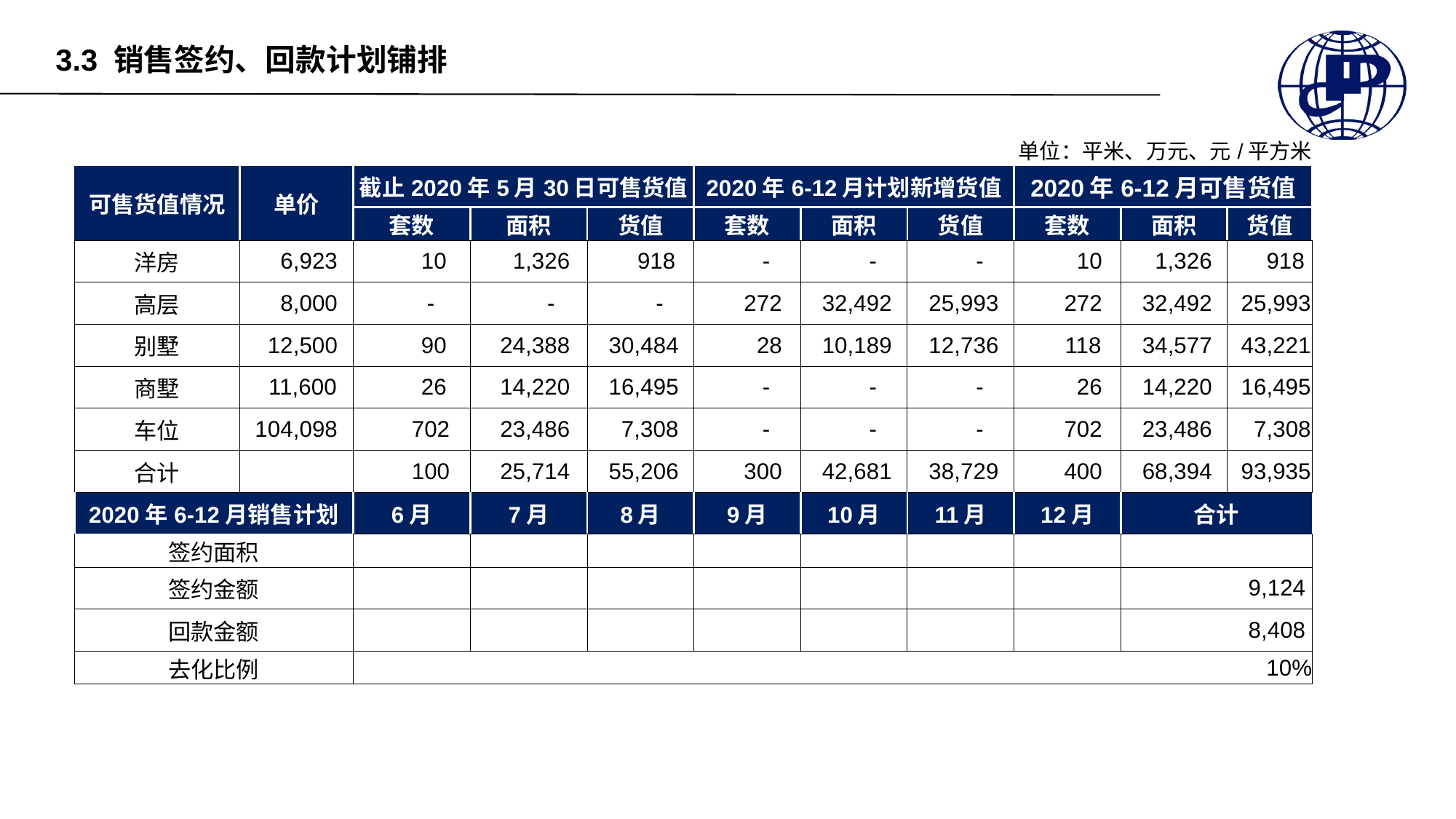

3.3 销售签约、回款计划铺排
|  |  |  |  |  |  |  |  | 单位：平米、万元、元/平方米 |  |  |
| --- | --- | --- | --- | --- | --- | --- | --- | --- | --- | --- |
| 可售货值情况 | 单价 | 截止2020年5月30日可售货值 |  |  | 2020年6-12月计划新增货值 |  |  | 2020年6-12月可售货值 |  |  |
|  |  | 套数 | 面积 | 货值 | 套数 | 面积 | 货值 | 套数 | 面积 | 货值 |
| 洋房 | 6,923 | 10 | 1,326 | 918 | - | - | - | 10 | 1,326 | 918 |
| 高层 | 8,000 | - | - | - | 272 | 32,492 | 25,993 | 272 | 32,492 | 25,993 |
| 别墅 | 12,500 | 90 | 24,388 | 30,484 | 28 | 10,189 | 12,736 | 118 | 34,577 | 43,221 |
| 商墅 | 11,600 | 26 | 14,220 | 16,495 | - | - | - | 26 | 14,220 | 16,495 |
| 车位 | 104,098 | 702 | 23,486 | 7,308 | - | - | - | 702 | 23,486 | 7,308 |
| 合计 |  | 100 | 25,714 | 55,206 | 300 | 42,681 | 38,729 | 400 | 68,394 | 93,935 |
| 2020年6-12月销售计划 |  | 6月 | 7月 | 8月 | 9月 | 10月 | 11月 | 12月 | 合计 |  |
| 签约面积 |  |  |  |  |  |  |  |  |  |  |
| 签约金额 |  |  |  |  |  |  |  |  | 9,124 |  |
| 回款金额 |  |  |  |  |  |  |  |  | 8,408 |  |
| 去化比例 |  | 10% |  |  |  |  |  |  |  |  |